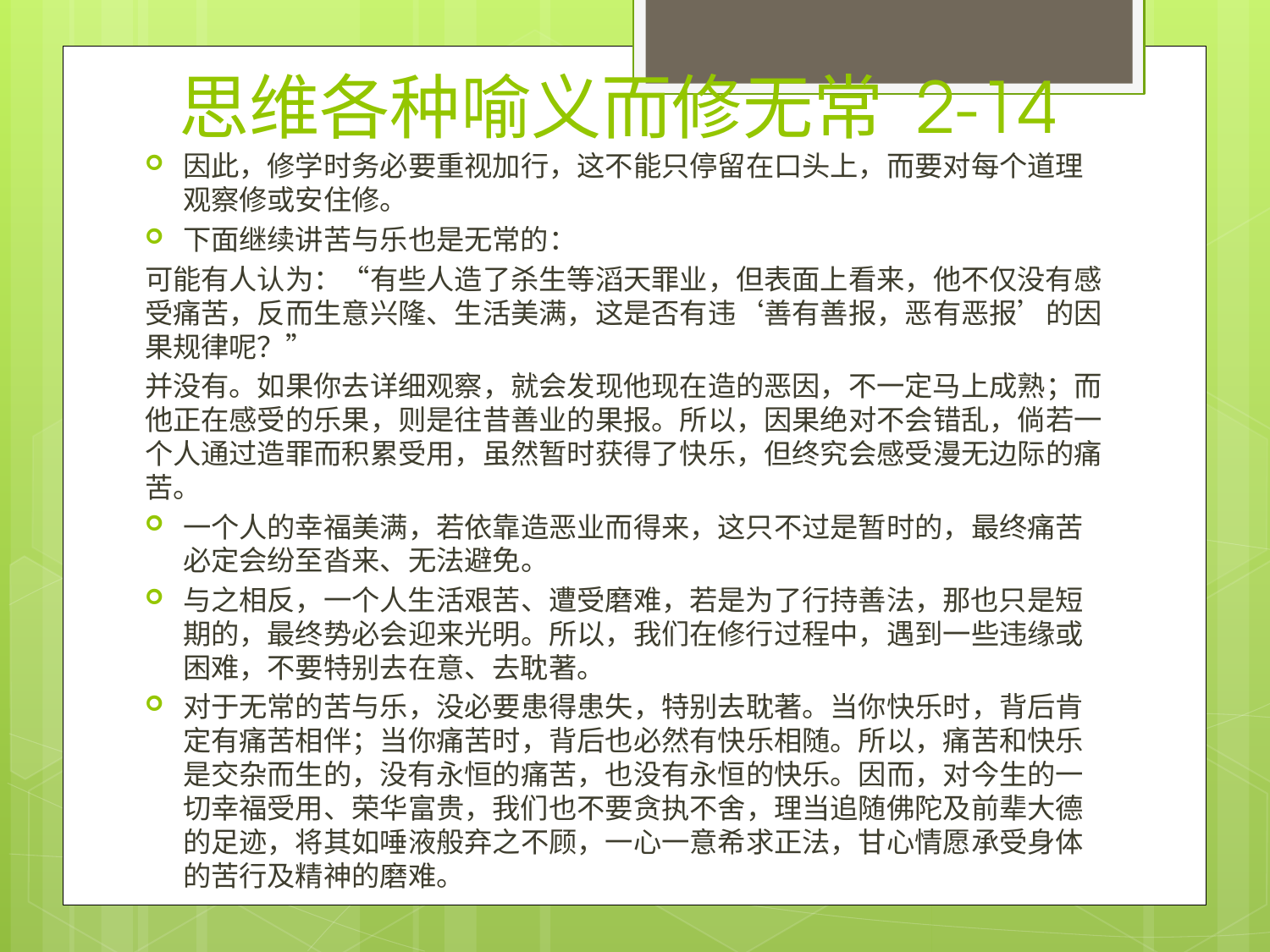

# 思维各种喻义而修无常 2-14
因此，修学时务必要重视加行，这不能只停留在口头上，而要对每个道理观察修或安住修。
下面继续讲苦与乐也是无常的：
可能有人认为：“有些人造了杀生等滔天罪业，但表面上看来，他不仅没有感受痛苦，反而生意兴隆、生活美满，这是否有违‘善有善报，恶有恶报’的因果规律呢？”
并没有。如果你去详细观察，就会发现他现在造的恶因，不一定马上成熟；而他正在感受的乐果，则是往昔善业的果报。所以，因果绝对不会错乱，倘若一个人通过造罪而积累受用，虽然暂时获得了快乐，但终究会感受漫无边际的痛苦。
一个人的幸福美满，若依靠造恶业而得来，这只不过是暂时的，最终痛苦必定会纷至沓来、无法避免。
与之相反，一个人生活艰苦、遭受磨难，若是为了行持善法，那也只是短期的，最终势必会迎来光明。所以，我们在修行过程中，遇到一些违缘或困难，不要特别去在意、去耽著。
对于无常的苦与乐，没必要患得患失，特别去耽著。当你快乐时，背后肯定有痛苦相伴；当你痛苦时，背后也必然有快乐相随。所以，痛苦和快乐是交杂而生的，没有永恒的痛苦，也没有永恒的快乐。因而，对今生的一切幸福受用、荣华富贵，我们也不要贪执不舍，理当追随佛陀及前辈大德的足迹，将其如唾液般弃之不顾，一心一意希求正法，甘心情愿承受身体的苦行及精神的磨难。